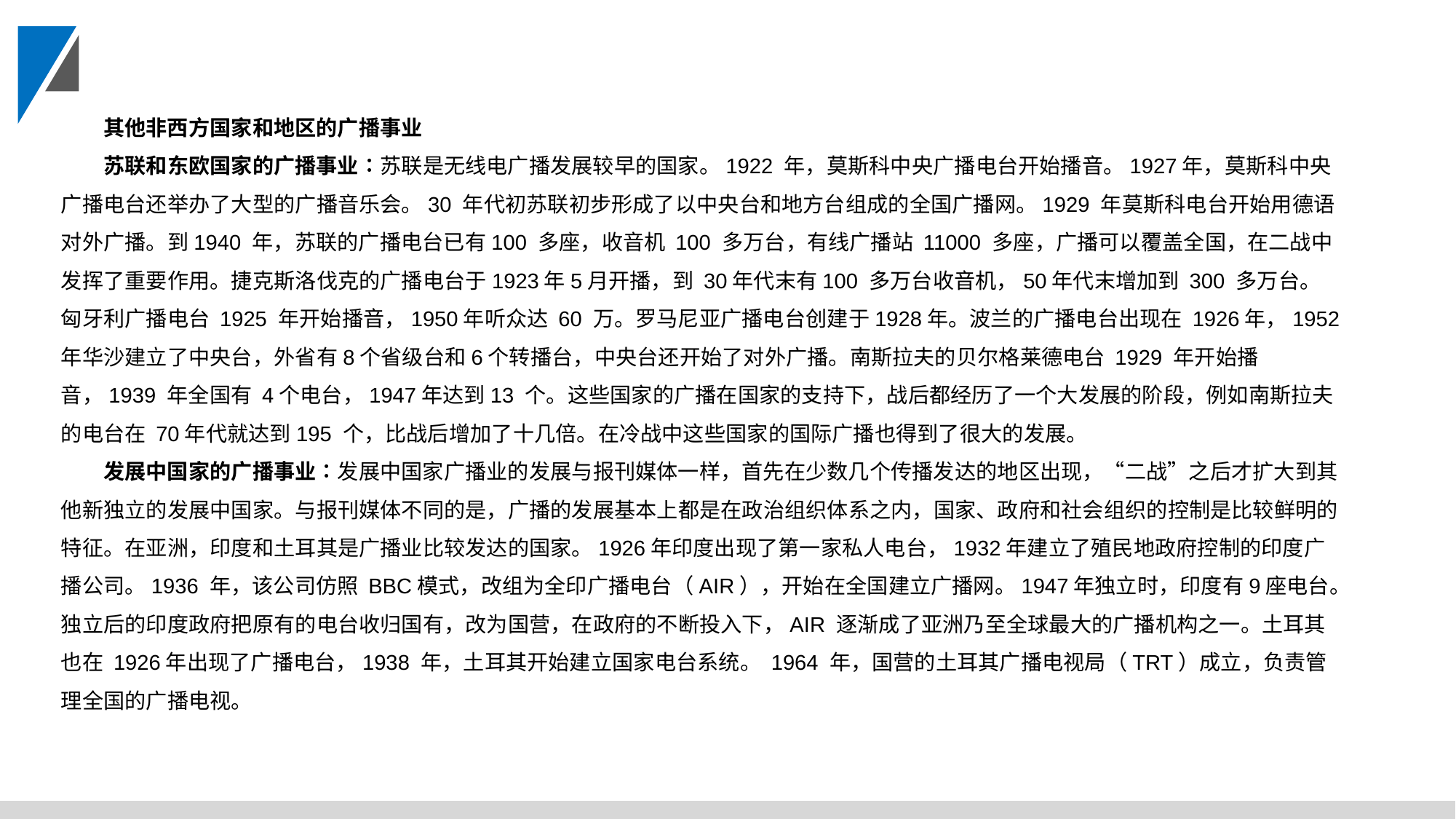

其他非西方国家和地区的广播事业
苏联和东欧国家的广播事业∶苏联是无线电广播发展较早的国家。1922 年，莫斯科中央广播电台开始播音。1927年，莫斯科中央广播电台还举办了大型的广播音乐会。30 年代初苏联初步形成了以中央台和地方台组成的全国广播网。1929 年莫斯科电台开始用德语对外广播。到1940 年，苏联的广播电台已有100 多座，收音机 100 多万台，有线广播站 11000 多座，广播可以覆盖全国，在二战中发挥了重要作用。捷克斯洛伐克的广播电台于1923年5月开播，到 30年代末有100 多万台收音机，50年代末增加到 300 多万台。匈牙利广播电台 1925 年开始播音，1950年听众达 60 万。罗马尼亚广播电台创建于1928年。波兰的广播电台出现在 1926年，1952 年华沙建立了中央台，外省有8个省级台和6个转播台，中央台还开始了对外广播。南斯拉夫的贝尔格莱德电台 1929 年开始播音，1939 年全国有 4个电台，1947年达到13 个。这些国家的广播在国家的支持下，战后都经历了一个大发展的阶段，例如南斯拉夫的电台在 70年代就达到195 个，比战后增加了十几倍。在冷战中这些国家的国际广播也得到了很大的发展。
发展中国家的广播事业∶发展中国家广播业的发展与报刊媒体一样，首先在少数几个传播发达的地区出现，“二战”之后才扩大到其他新独立的发展中国家。与报刊媒体不同的是，广播的发展基本上都是在政治组织体系之内，国家、政府和社会组织的控制是比较鲜明的特征。在亚洲，印度和土耳其是广播业比较发达的国家。1926年印度出现了第一家私人电台，1932年建立了殖民地政府控制的印度广播公司。1936 年，该公司仿照 BBC模式，改组为全印广播电台（AIR），开始在全国建立广播网。1947年独立时，印度有9座电台。独立后的印度政府把原有的电台收归国有，改为国营，在政府的不断投入下，AIR 逐渐成了亚洲乃至全球最大的广播机构之一。土耳其也在 1926年出现了广播电台，1938 年，土耳其开始建立国家电台系统。 1964 年，国营的土耳其广播电视局（TRT）成立，负责管理全国的广播电视。